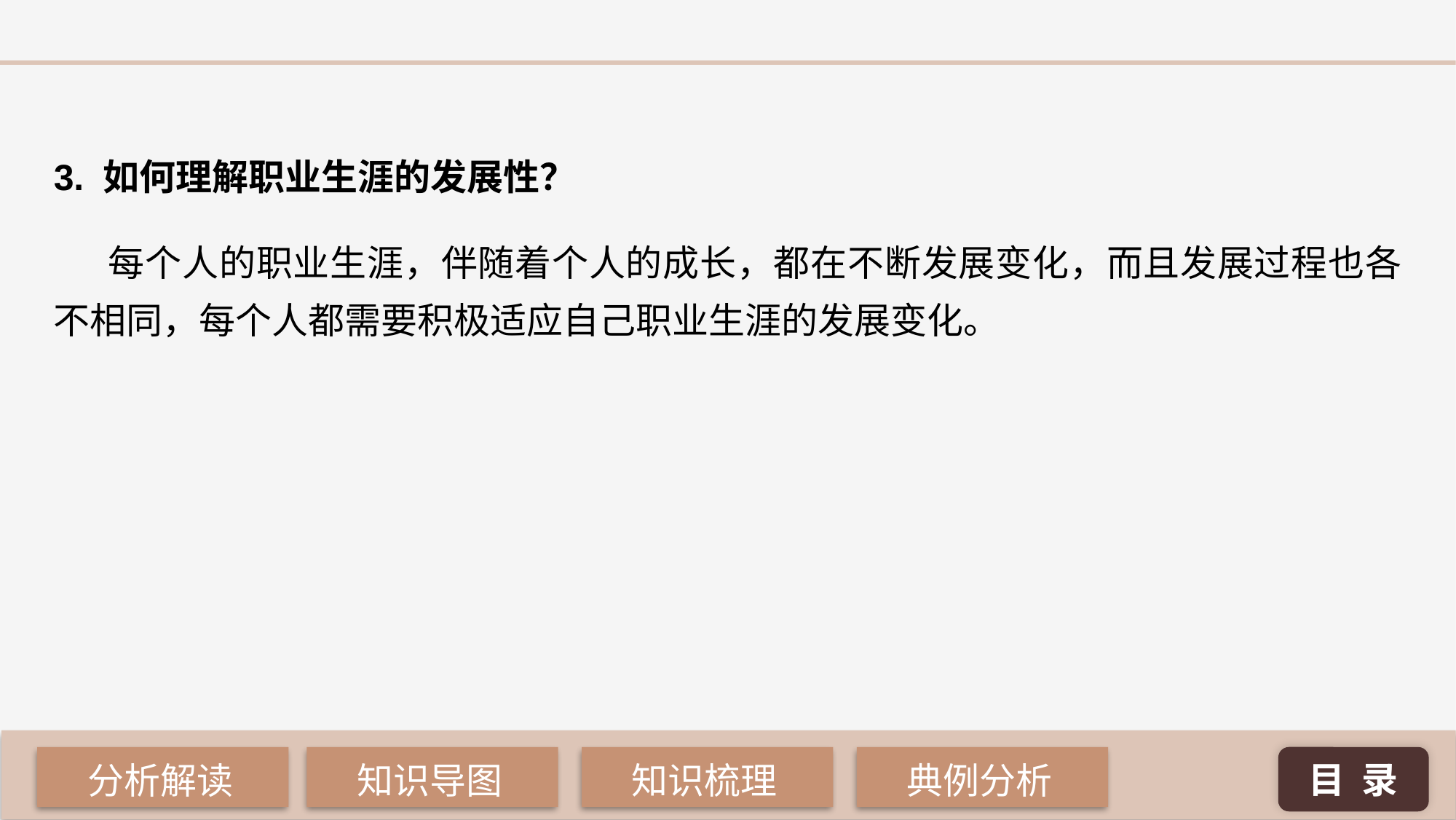

3. 如何理解职业生涯的发展性？
每个人的职业生涯，伴随着个人的成长，都在不断发展变化，而且发展过程也各不相同，每个人都需要积极适应自己职业生涯的发展变化。